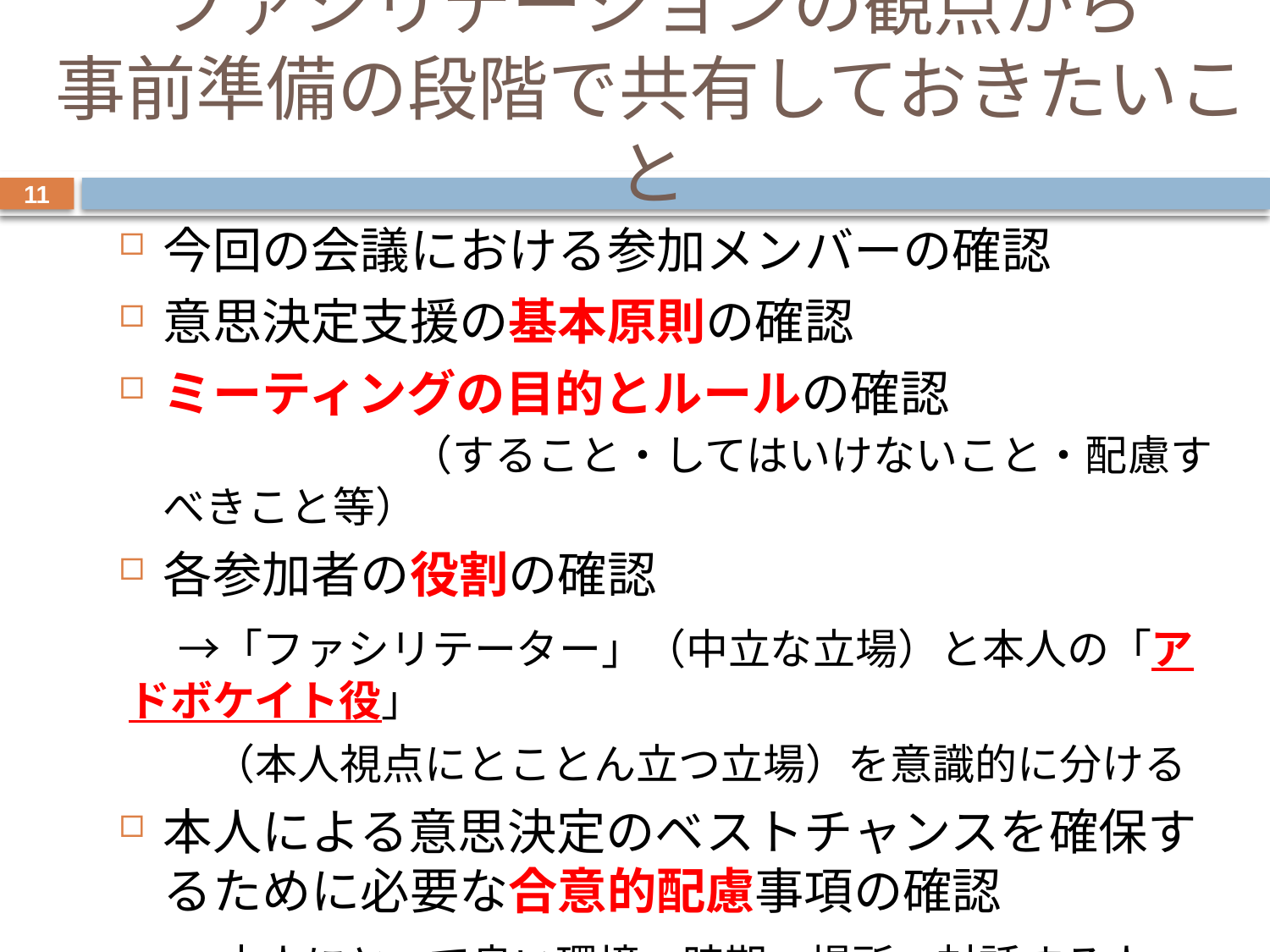

# ファシリテーションの観点から 事前準備の段階で共有しておきたいこと
11
今回の会議における参加メンバーの確認
意思決定支援の基本原則の確認
ミーティングの目的とルールの確認　　　　　　　　　　（すること・してはいけないこと・配慮すべきこと等）
各参加者の役割の確認
　→「ファシリテーター」（中立な立場）と本人の「アドボケイト役」
　　（本人視点にとことん立つ立場）を意識的に分ける
本人による意思決定のベストチャンスを確保するために必要な合意的配慮事項の確認
　→本人にとって良い環境・時期・場所・対話する人
　→本人にとって円滑なコミュニケーション方法